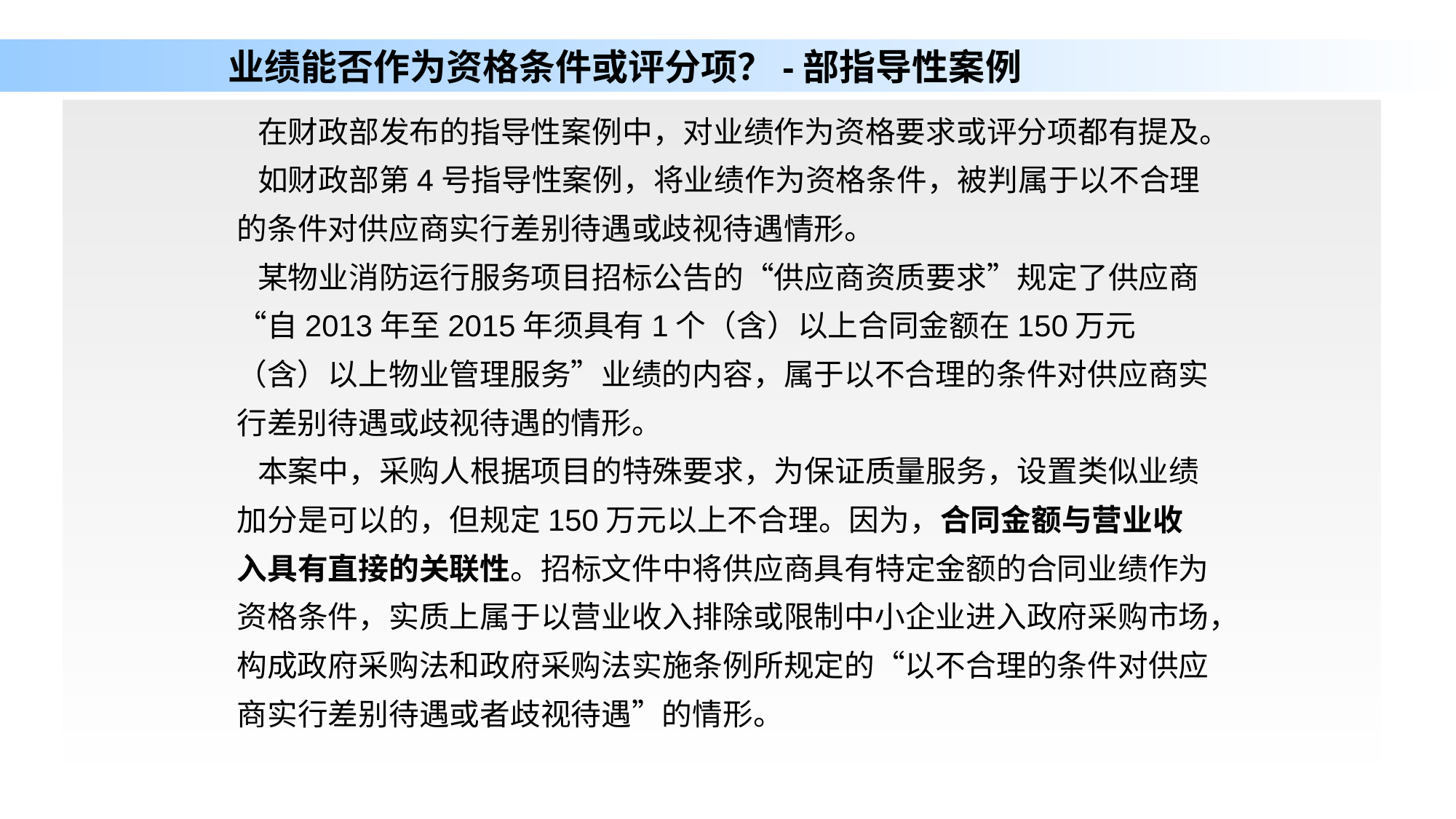

# 业绩能否作为资格条件或评分项？-部指导性案例
  在财政部发布的指导性案例中，对业绩作为资格要求或评分项都有提及。
  如财政部第4号指导性案例，将业绩作为资格条件，被判属于以不合理的条件对供应商实行差别待遇或歧视待遇情形。
  某物业消防运行服务项目招标公告的“供应商资质要求”规定了供应商“自2013年至2015年须具有1个（含）以上合同金额在150万元（含）以上物业管理服务”业绩的内容，属于以不合理的条件对供应商实行差别待遇或歧视待遇的情形。
  本案中，采购人根据项目的特殊要求，为保证质量服务，设置类似业绩加分是可以的，但规定150万元以上不合理。因为，合同金额与营业收入具有直接的关联性。招标文件中将供应商具有特定金额的合同业绩作为资格条件，实质上属于以营业收入排除或限制中小企业进入政府采购市场，构成政府采购法和政府采购法实施条例所规定的“以不合理的条件对供应商实行差别待遇或者歧视待遇”的情形。